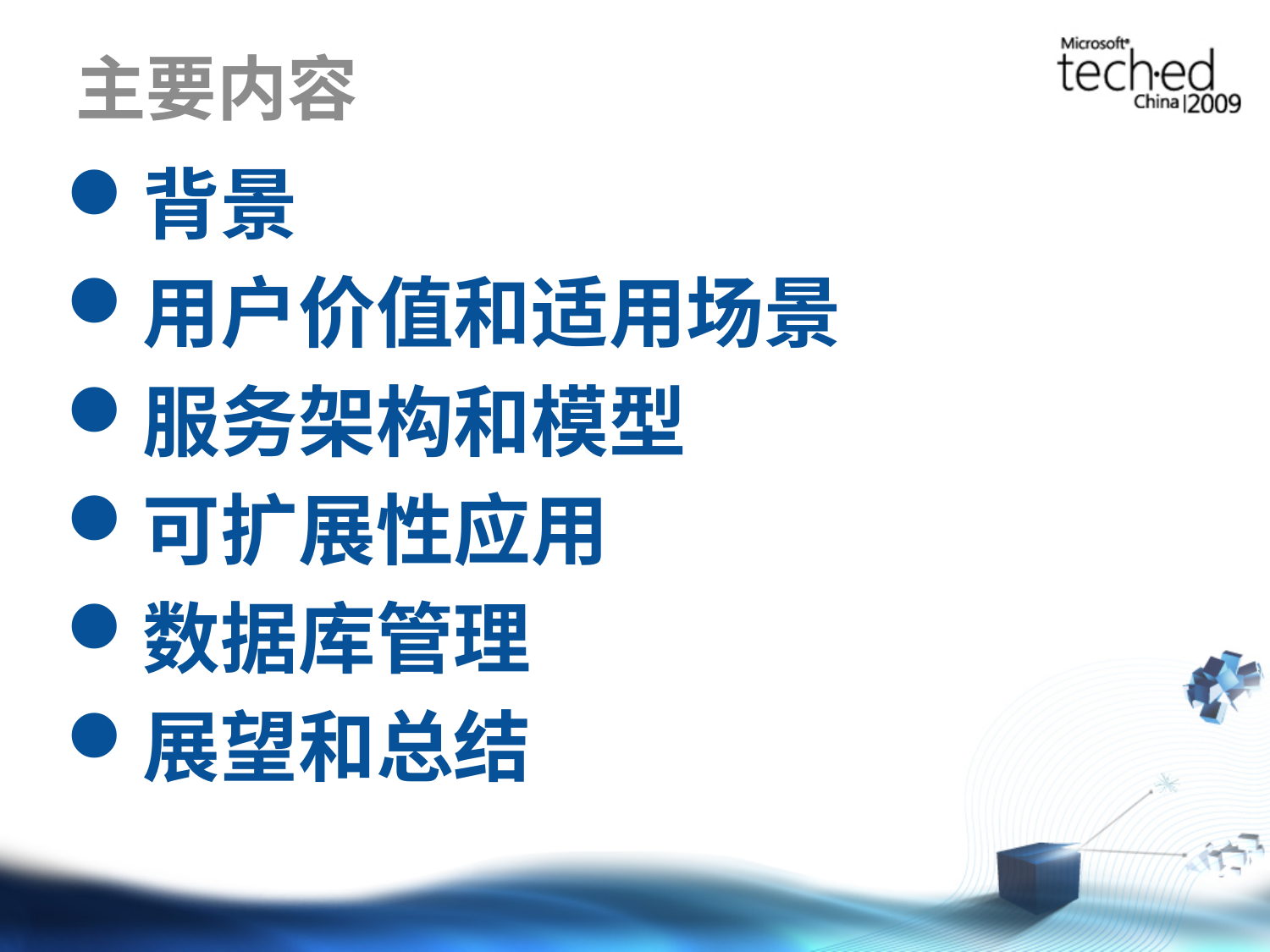

# 主要内容
背景
用户价值和适用场景
服务架构和模型
可扩展性应用
数据库管理
展望和总结